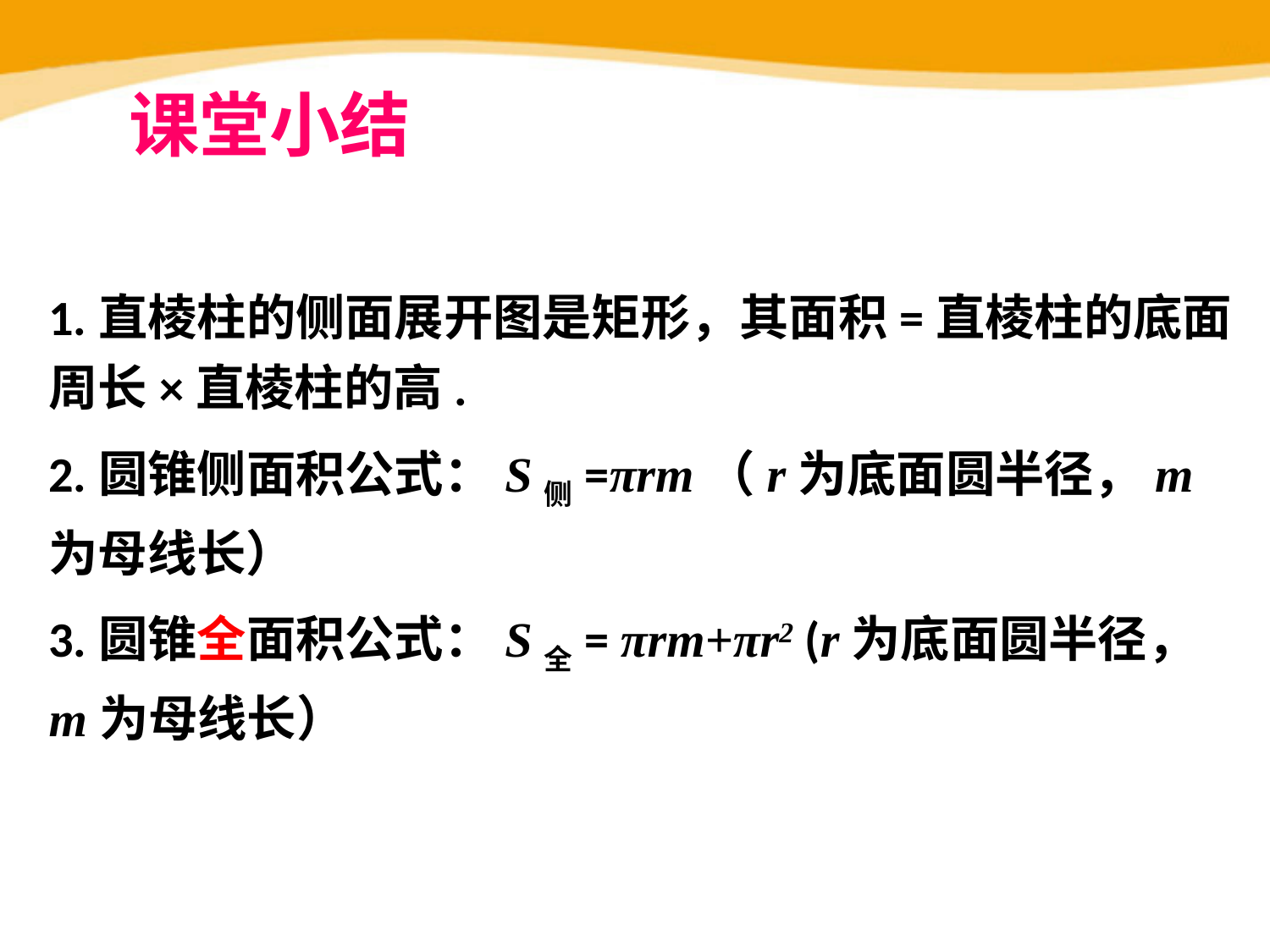

课堂小结
1.直棱柱的侧面展开图是矩形，其面积=直棱柱的底面周长×直棱柱的高.
2.圆锥侧面积公式：S侧=πrm（r为底面圆半径，m为母线长）
3.圆锥全面积公式：S全= πrm+πr2 (r为底面圆半径，m为母线长）